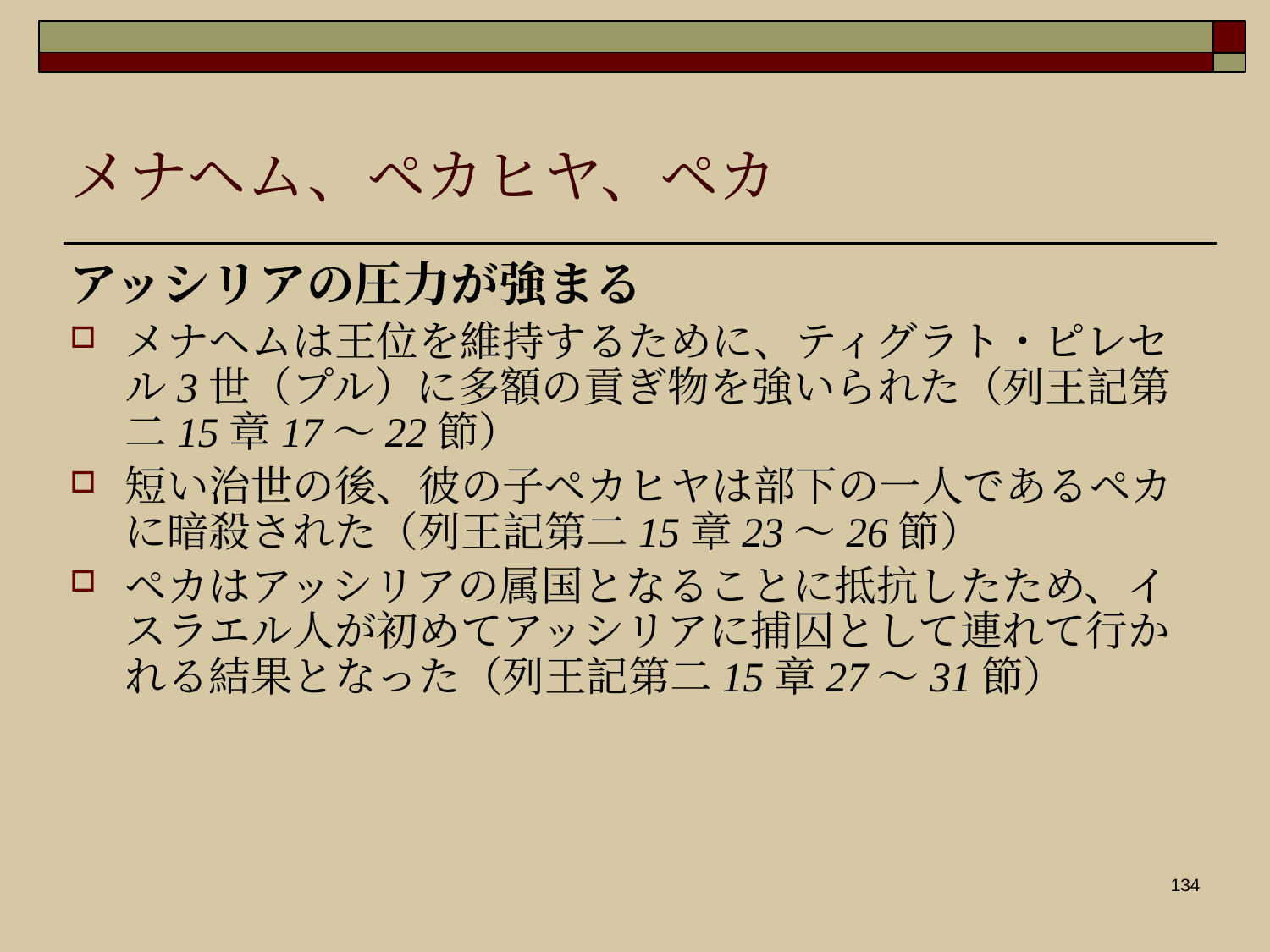

アッシリアの圧力が強まる
メナヘムは王位を維持するために、ティグラト・ピレセル3世（プル）に多額の貢ぎ物を強いられた（列王記第二15章17〜22節）
短い治世の後、彼の子ペカヒヤは部下の一人であるペカに暗殺された（列王記第二15章23〜26節）
ペカはアッシリアの属国となることに抵抗したため、イスラエル人が初めてアッシリアに捕囚として連れて行かれる結果となった（列王記第二15章27〜31節）
メナヘム、ペカヒヤ、ペカ
134